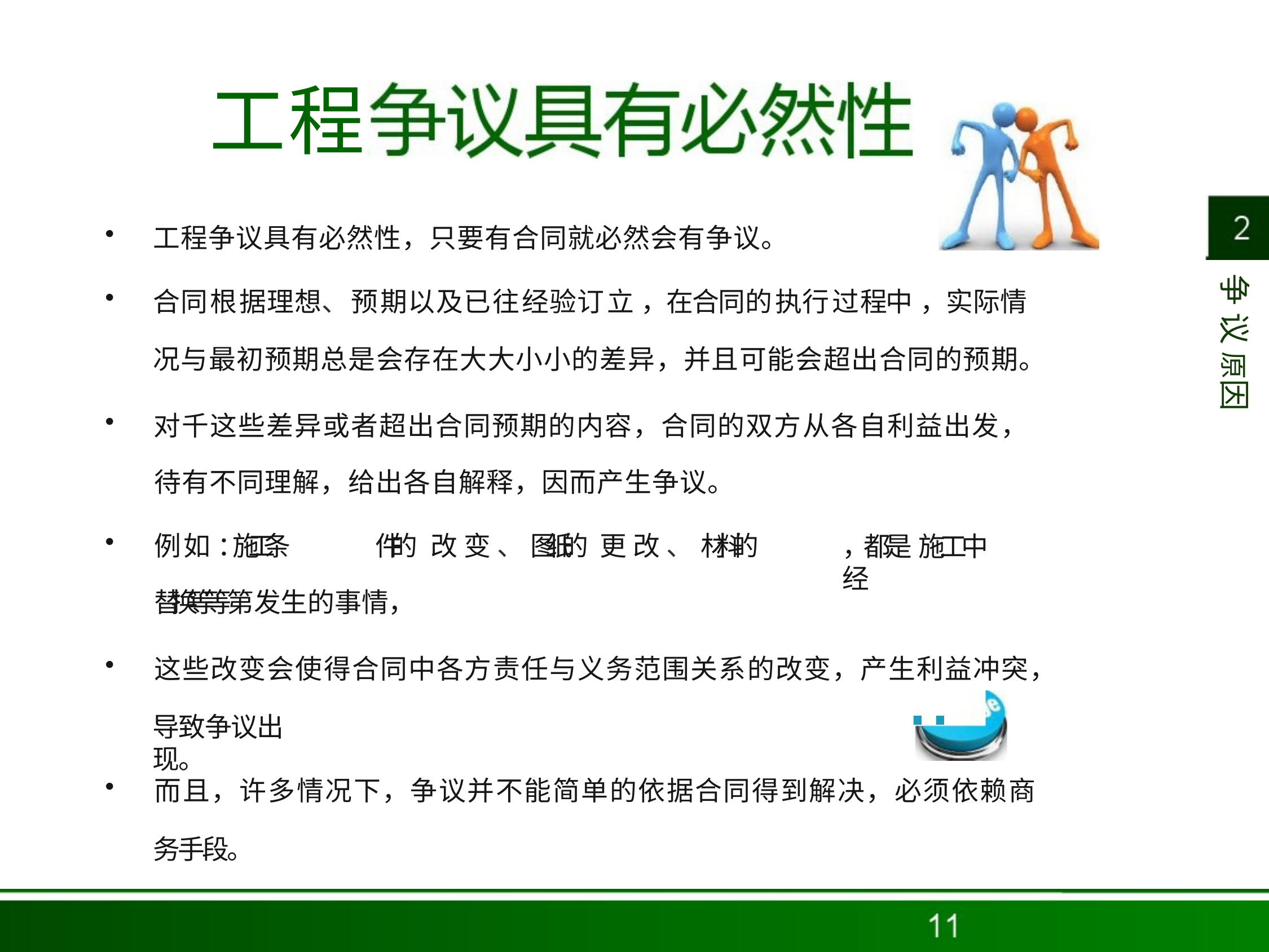

# 工程

工程争议具有必然性，只要有合同就必然会有争议。
合同根据理想、预期以及已往经验订立 ，在合同的执行过程中 ，实际情 况与最初预期总是会存在大大小小的差异，并且可能会超出合同的预期。

对千这些差异或者超出合同预期的内容，合同的双方从各自利益出发，
争 议 原因
待有不同理解，给出各自解释，因而产生争议。
例如 ：施工条	件的	改 变 、 图纸的	更 改 、 材料的	替换等等 第发生的事情，
，都是 施工中	经
..
这些改变会使得合同中各方责任与义务范围关系的改变，产生利益冲突，

导致争议出现。
而且，许多情况下，争议并不能简单的依据合同得到解决，必须依赖商

务手段。